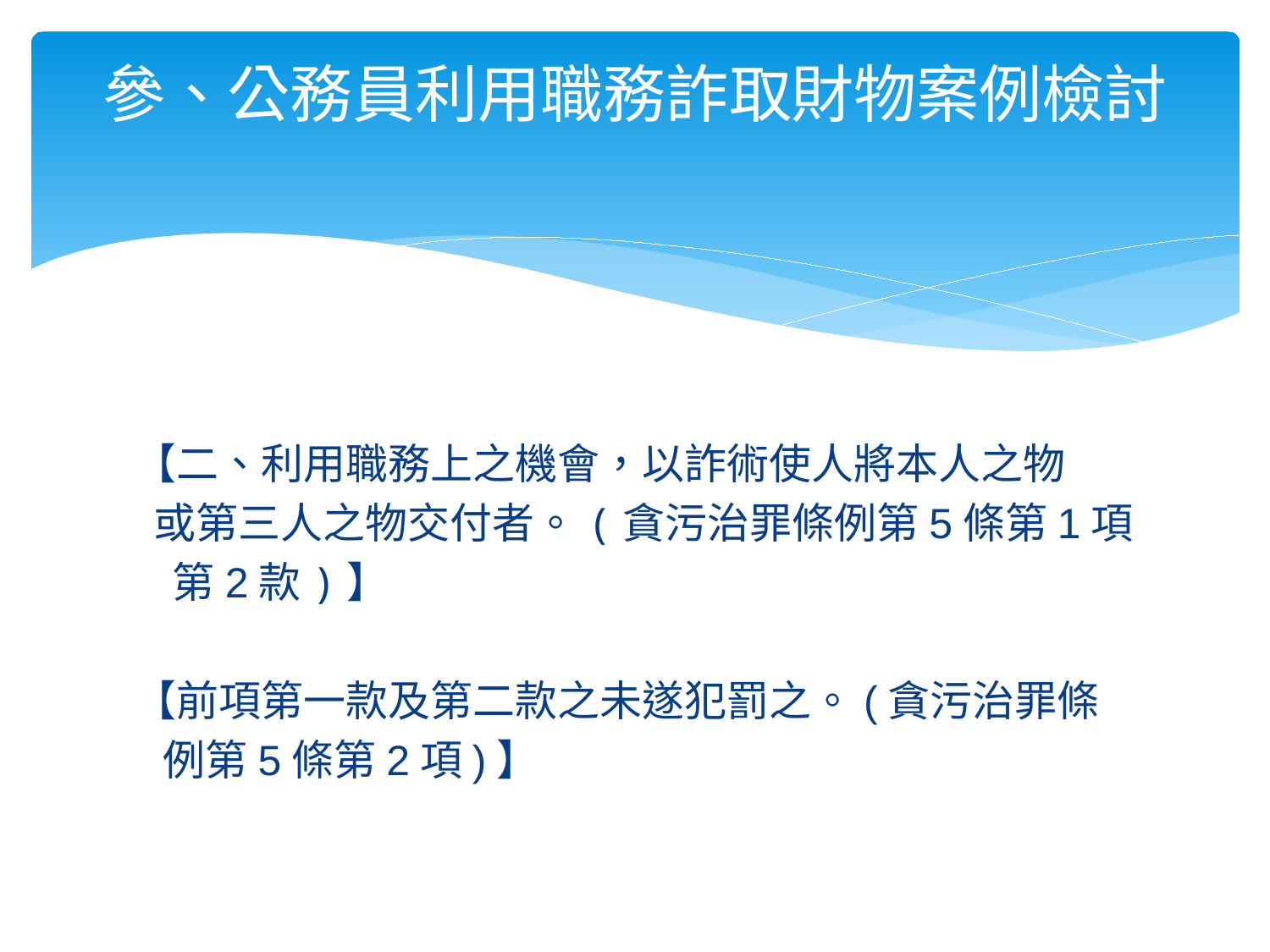

# 參、公務員利用職務詐取財物案例檢討

【二、利用職務上之機會，以詐術使人將本人之物
 或第三人之物交付者。(貪污治罪條例第5條第1項
   第2款)】

【前項第一款及第二款之未遂犯罰之。(貪污治罪條
  例第5條第2項)】